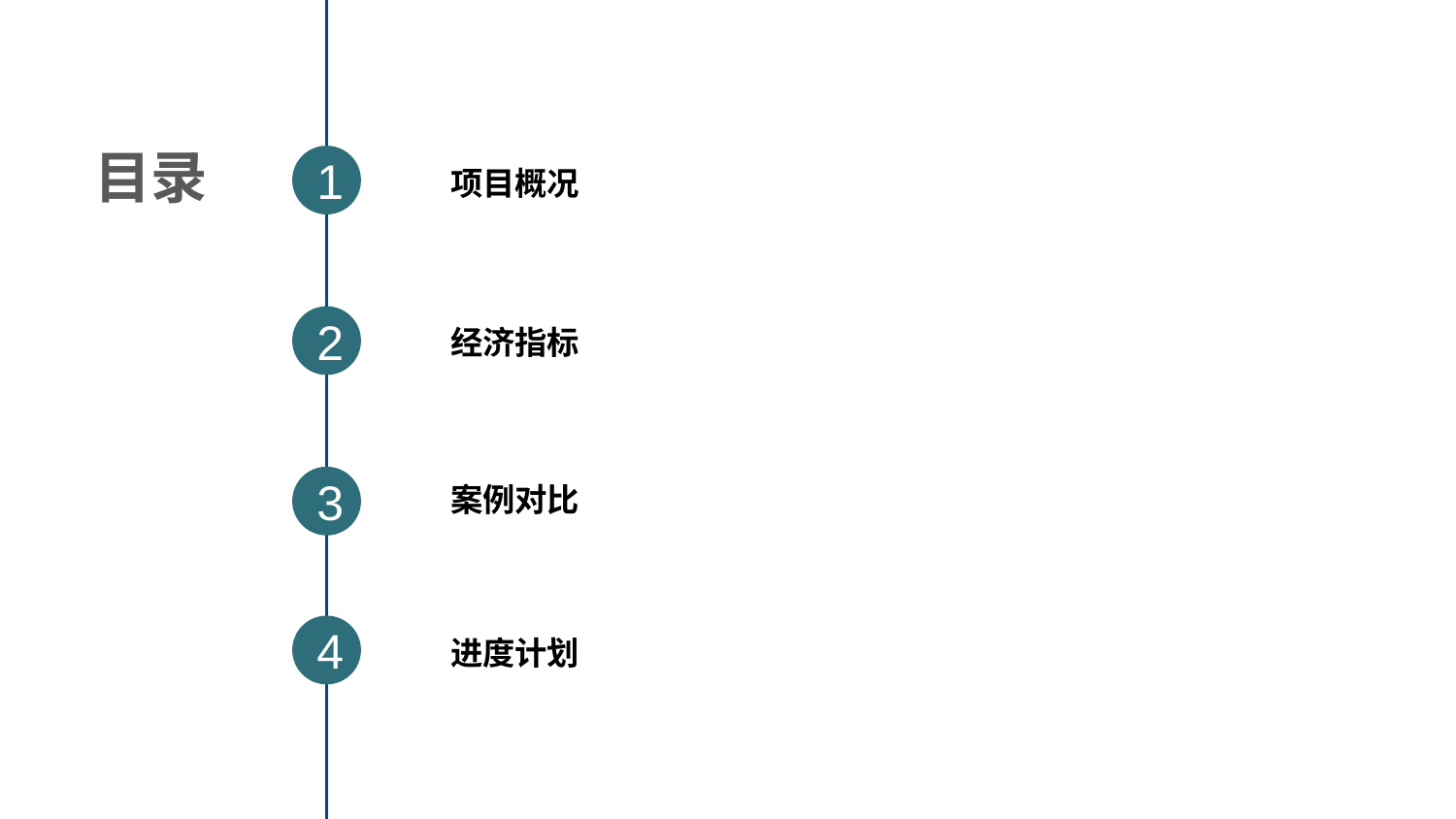

目录
项目概况
1
经济指标
2
案例对比
3
进度计划
4